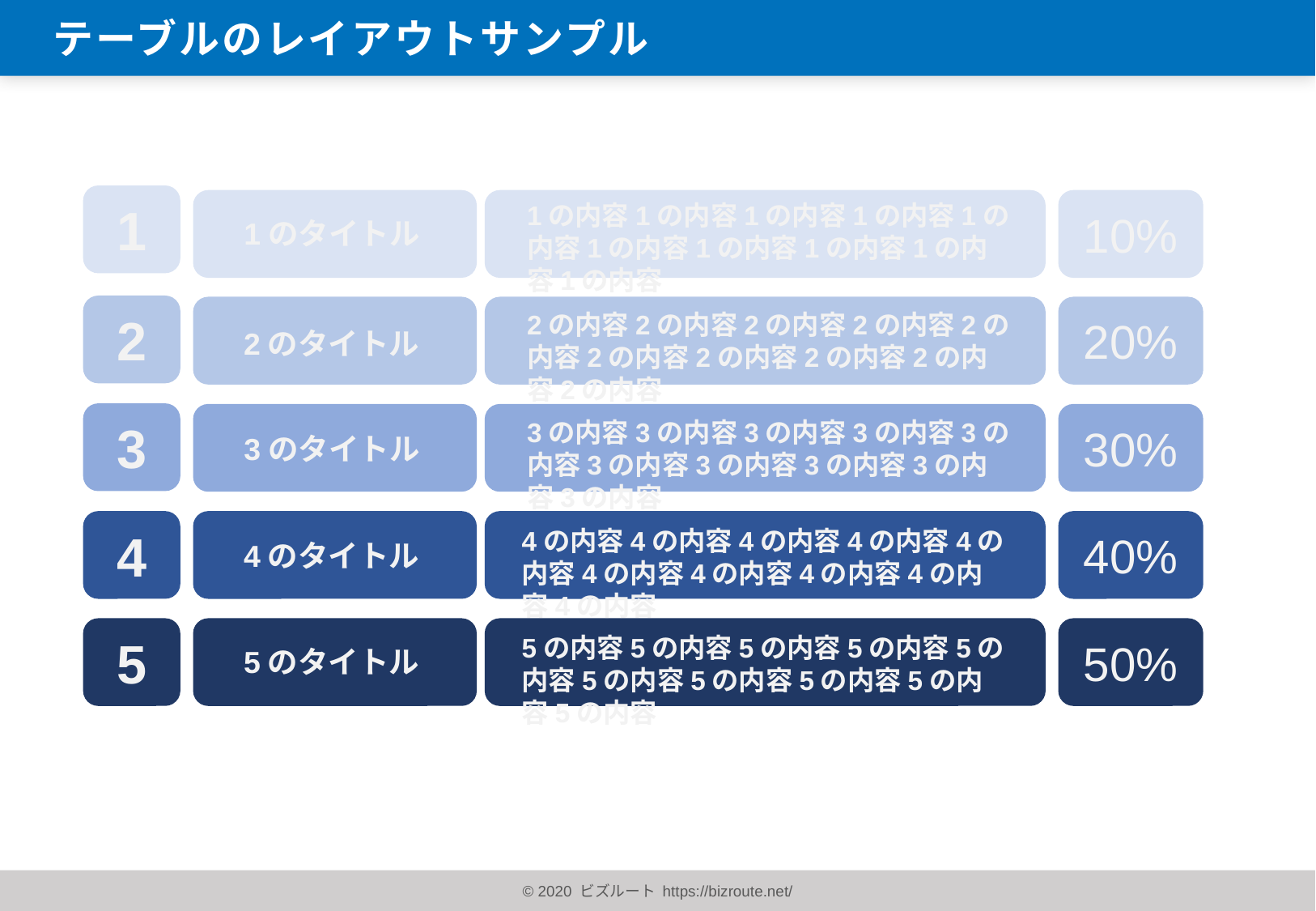

テーブルのレイアウトサンプル
1

10%
1の内容1の内容1の内容1の内容1の内容1の内容1の内容1の内容1の内容1の内容

1のタイトル
2

20%
2の内容2の内容2の内容2の内容2の内容2の内容2の内容2の内容2の内容2の内容

2のタイトル
3

30%
3の内容3の内容3の内容3の内容3の内容3の内容3の内容3の内容3の内容3の内容

3のタイトル
4

40%
4の内容4の内容4の内容4の内容4の内容4の内容4の内容4の内容4の内容4の内容

4のタイトル
5

50%
5の内容5の内容5の内容5の内容5の内容5の内容5の内容5の内容5の内容5の内容

5のタイトル

© 2020 ビズルート https://bizroute.net/